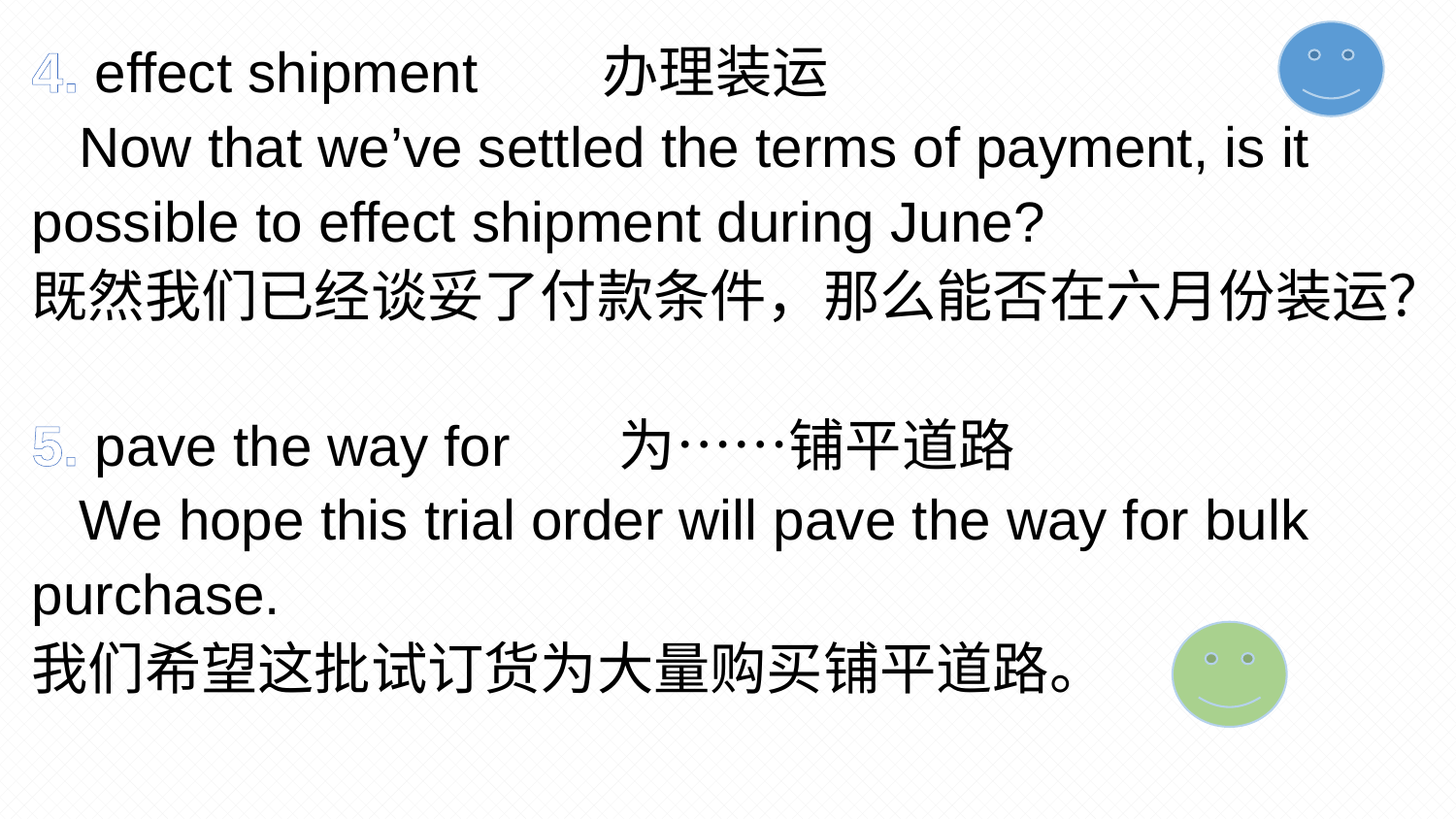

4. effect shipment       办理装运
   Now that we’ve settled the terms of payment, is it possible to effect shipment during June?
既然我们已经谈妥了付款条件，那么能否在六月份装运？

5. pave the way for      为……铺平道路
   We hope this trial order will pave the way for bulk purchase.
我们希望这批试订货为大量购买铺平道路。